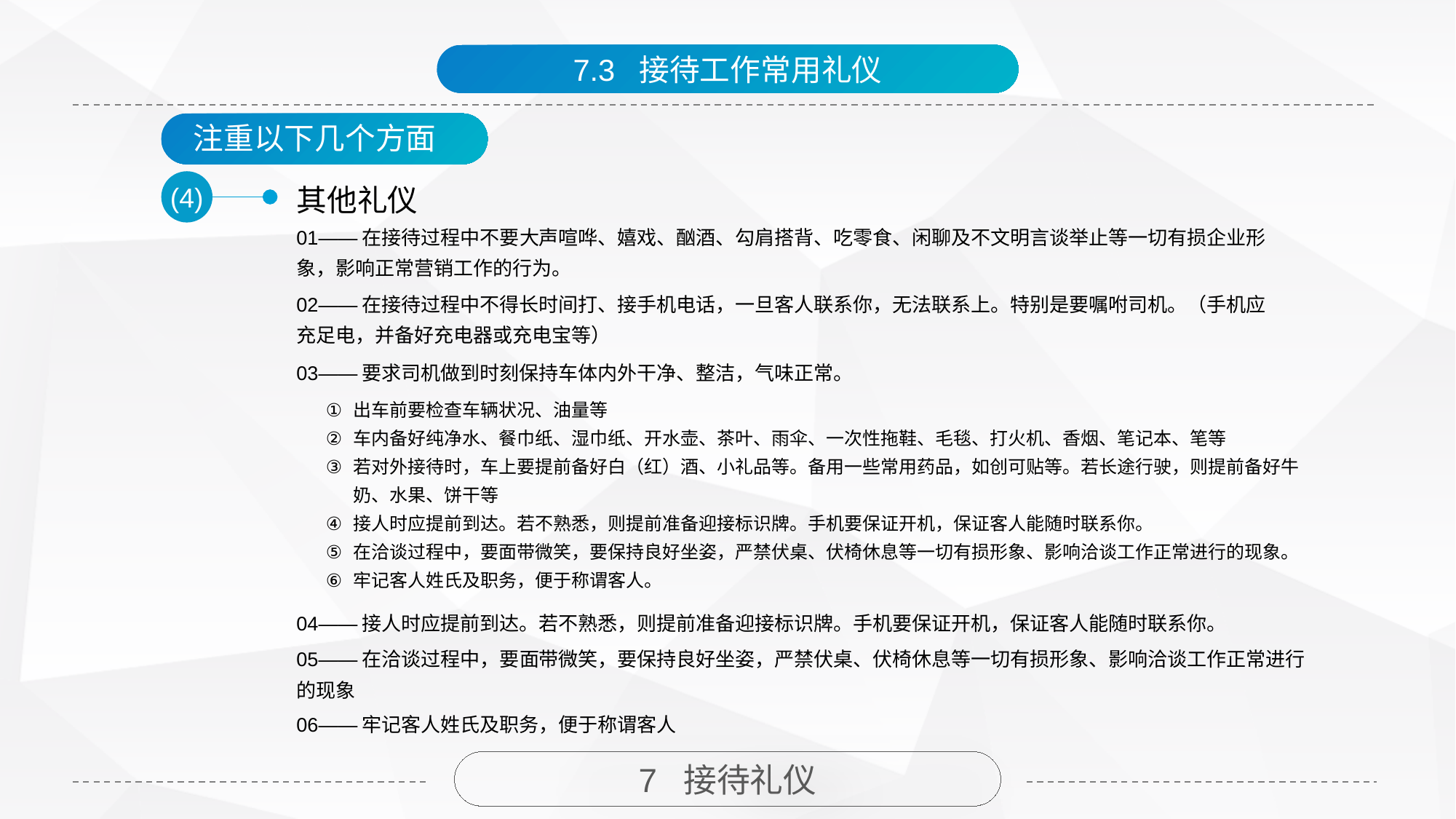

7.3  接待工作常用礼仪

注重以下几个方面
其他礼仪
(4)
01——在接待过程中不要大声喧哗、嬉戏、酗酒、勾肩搭背、吃零食、闲聊及不文明言谈举止等一切有损企业形象，影响正常营销工作的行为。
02——在接待过程中不得长时间打、接手机电话，一旦客人联系你，无法联系上。特别是要嘱咐司机。（手机应充足电，并备好充电器或充电宝等）
03——要求司机做到时刻保持车体内外干净、整洁，气味正常。
出车前要检查车辆状况、油量等
车内备好纯净水、餐巾纸、湿巾纸、开水壶、茶叶、雨伞、一次性拖鞋、毛毯、打火机、香烟、笔记本、笔等
若对外接待时，车上要提前备好白（红）酒、小礼品等。备用一些常用药品，如创可贴等。若长途行驶，则提前备好牛奶、水果、饼干等
接人时应提前到达。若不熟悉，则提前准备迎接标识牌。手机要保证开机，保证客人能随时联系你。
在洽谈过程中，要面带微笑，要保持良好坐姿，严禁伏桌、伏椅休息等一切有损形象、影响洽谈工作正常进行的现象。
牢记客人姓氏及职务，便于称谓客人。
04——接人时应提前到达。若不熟悉，则提前准备迎接标识牌。手机要保证开机，保证客人能随时联系你。
05——在洽谈过程中，要面带微笑，要保持良好坐姿，严禁伏桌、伏椅休息等一切有损形象、影响洽谈工作正常进行的现象
06——牢记客人姓氏及职务，便于称谓客人
7  接待礼仪